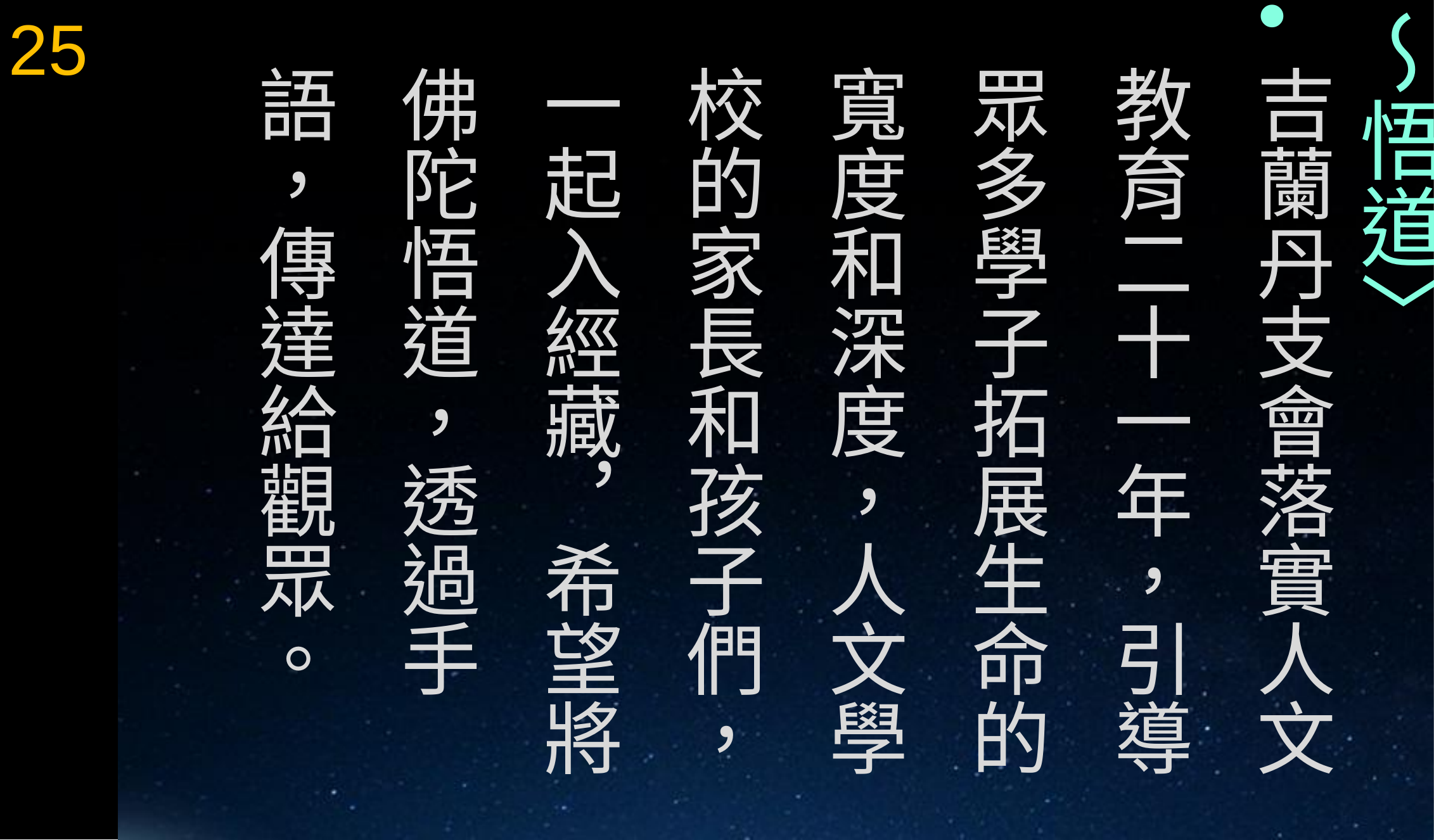

# ︿演繹佛陀一生          ～悟道﹀
25
吉蘭丹支會落實人文教育二十一年，引導眾多學子拓展生命的寬度和深度，人文學校的家長和孩子們，一起入經藏，希望將佛陀悟道，透過手語，傳達給觀眾。